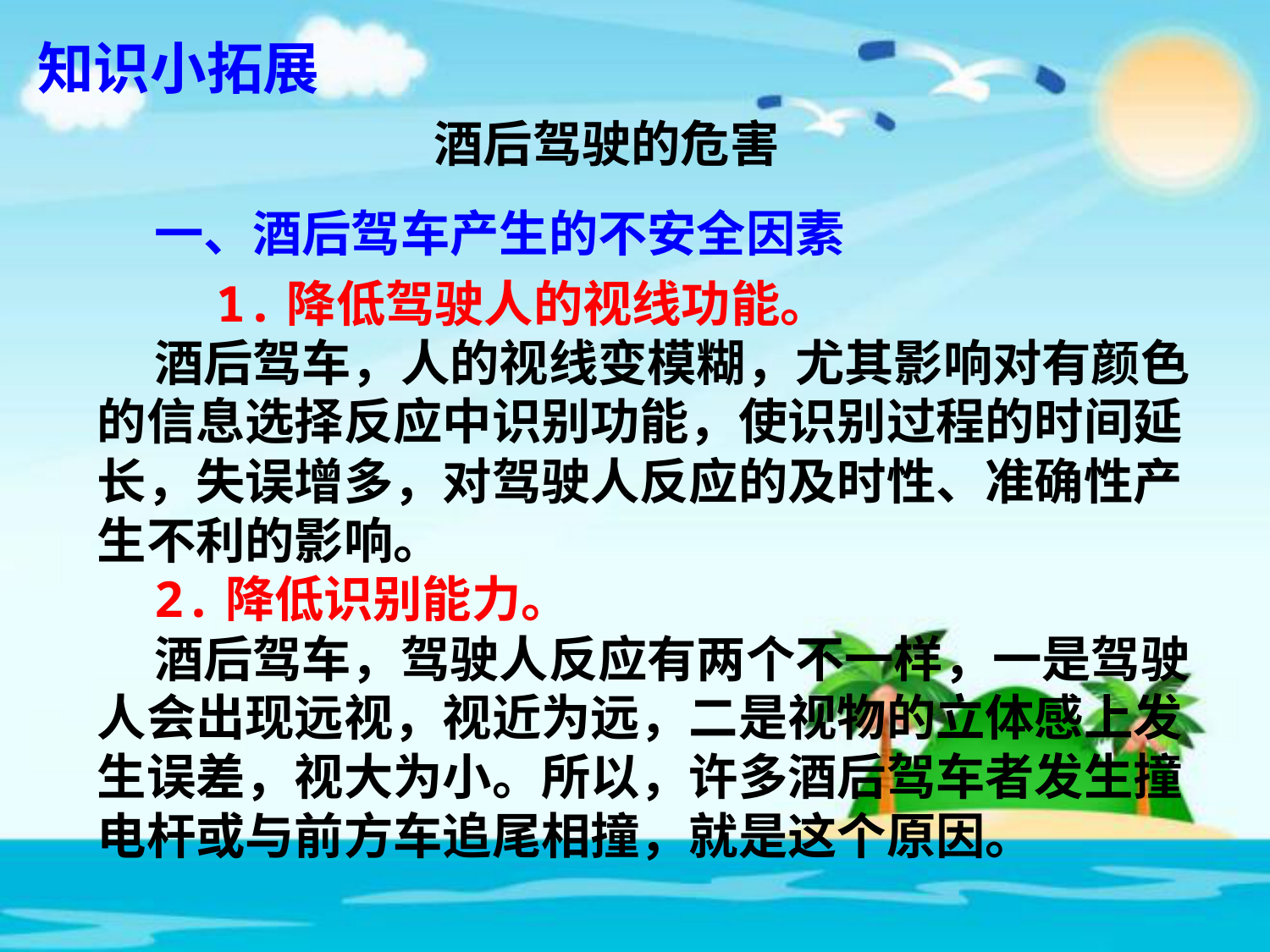

知识小拓展
酒后驾驶的危害
    一、酒后驾车产生的不安全因素
    1.降低驾驶人的视线功能。
    酒后驾车，人的视线变模糊，尤其影响对有颜色的信息选择反应中识别功能，使识别过程的时间延长，失误增多，对驾驶人反应的及时性、准确性产生不利的影响。
    2.降低识别能力。
    酒后驾车，驾驶人反应有两个不一样，一是驾驶人会出现远视，视近为远，二是视物的立体感上发生误差，视大为小。所以，许多酒后驾车者发生撞电杆或与前方车追尾相撞，就是这个原因。